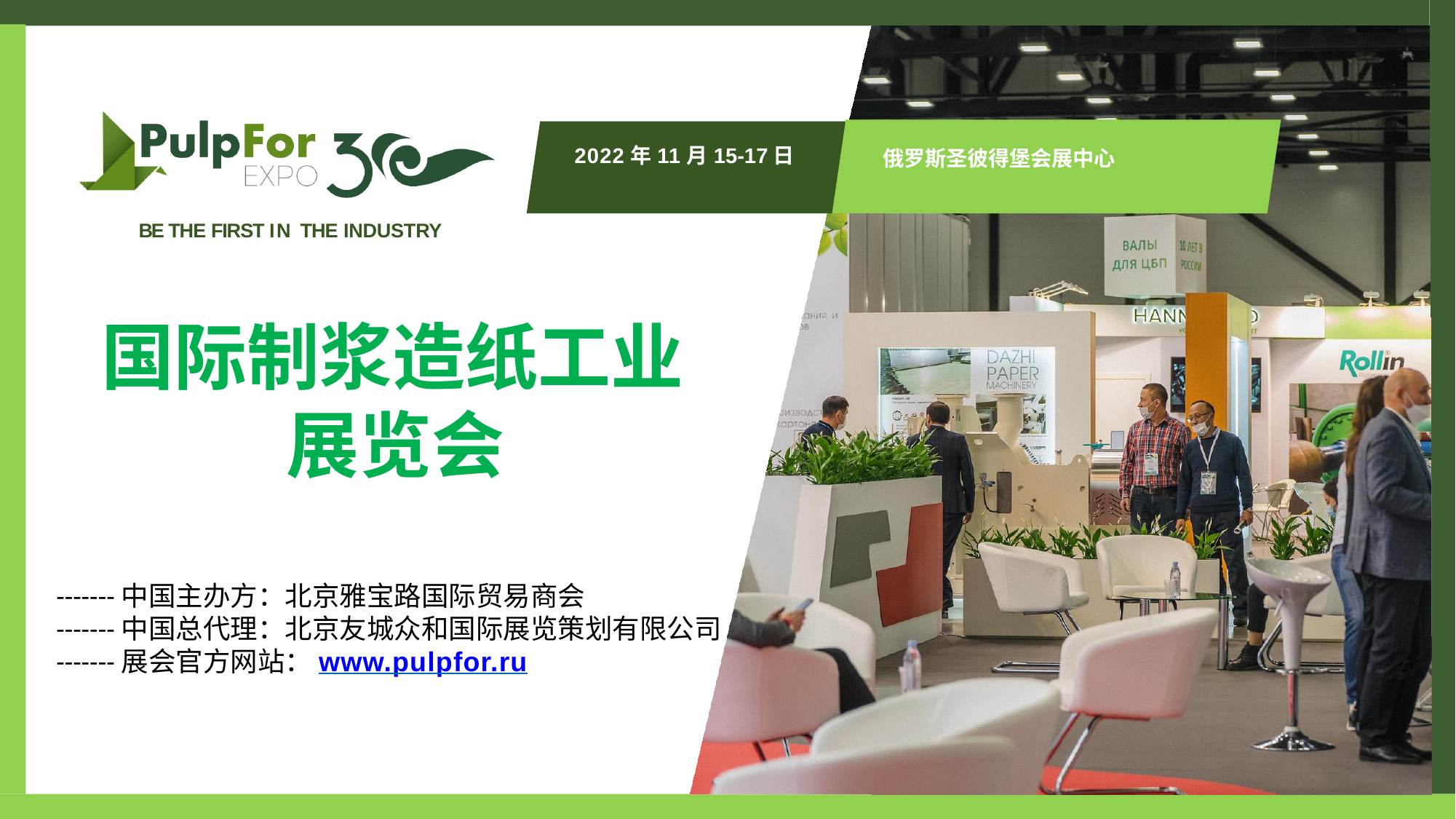

2022年11月15-17日
俄罗斯圣彼得堡会展中心

BE THE FIRST IN THE INDUSTRY
国际制浆造纸工业
展览会
-------中国主办方：北京雅宝路国际贸易商会
-------中国总代理：北京友城众和国际展览策划有限公司
-------展会官方网站：www.pulpfor.ru